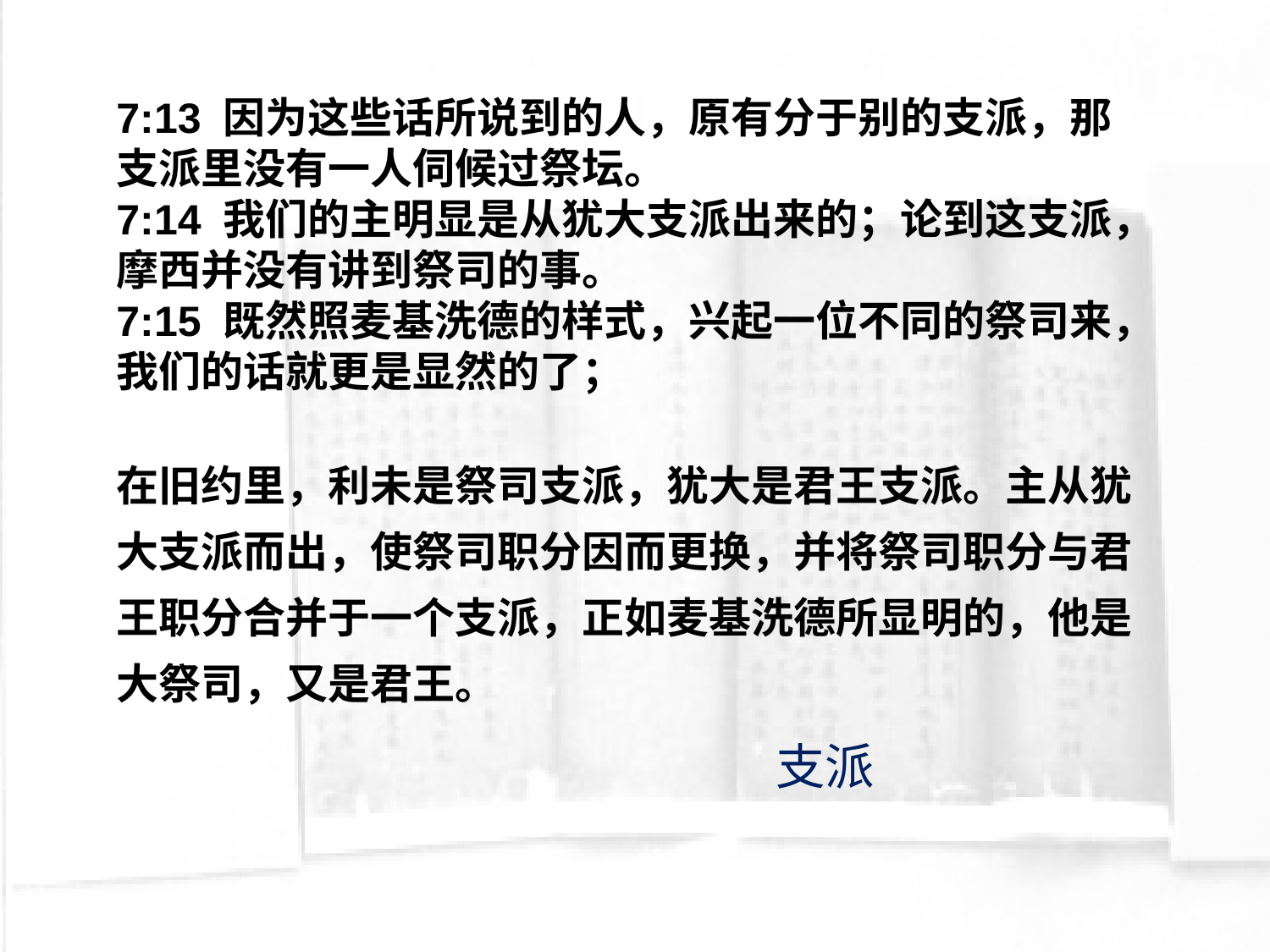

7:13 因为这些话所说到的人，原有分于别的支派，那支派里没有一人伺候过祭坛。
7:14 我们的主明显是从犹大支派出来的；论到这支派，摩西并没有讲到祭司的事。
7:15 既然照麦基洗德的样式，兴起一位不同的祭司来，我们的话就更是显然的了；
在旧约里，利未是祭司支派，犹大是君王支派。主从犹大支派而出，使祭司职分因而更换，并将祭司职分与君王职分合并于一个支派，正如麦基洗德所显明的，他是大祭司，又是君王。
支派